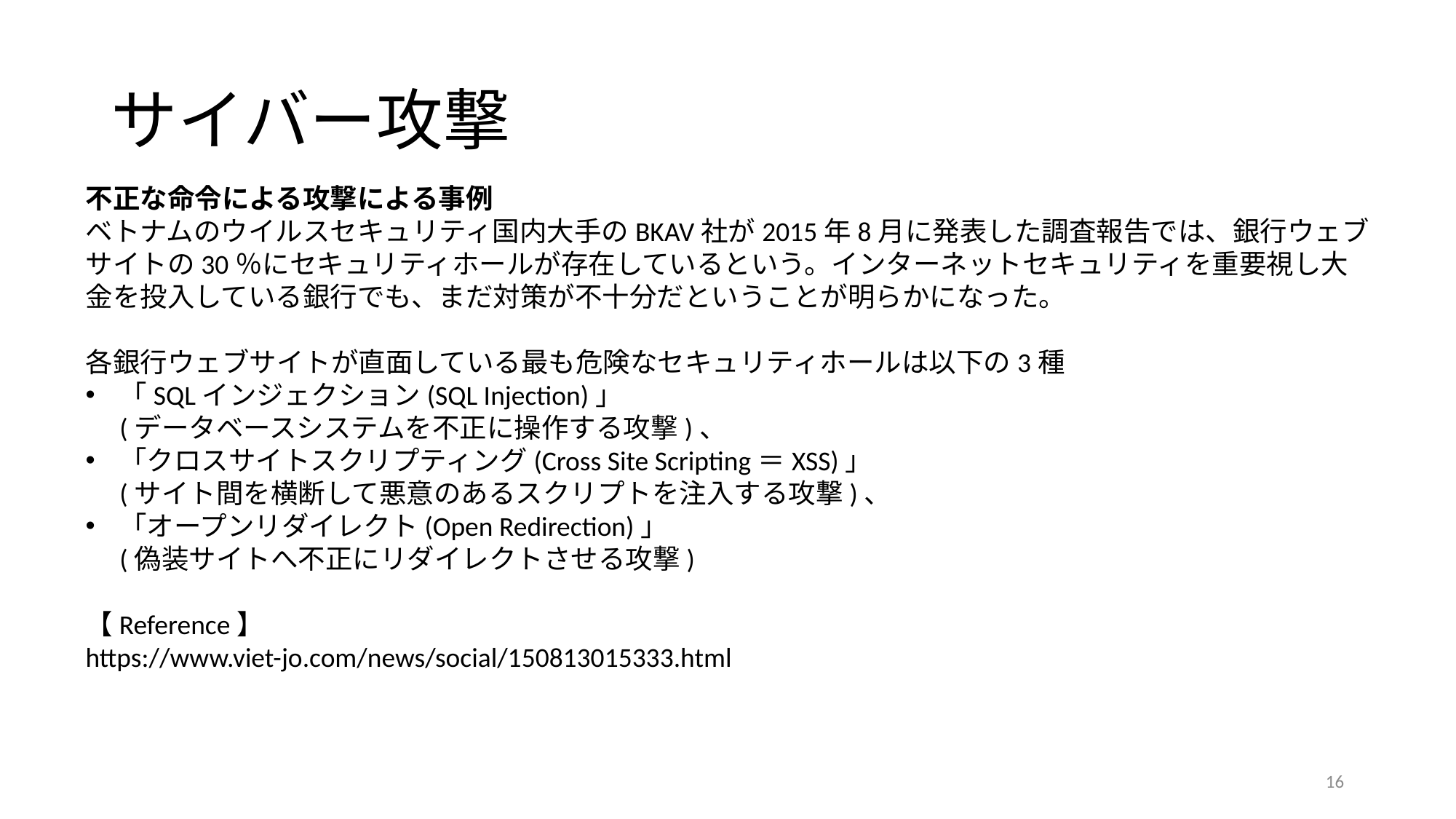

# サイバー攻撃
不正な命令による攻撃による事例
ベトナムのウイルスセキュリティ国内大手のBKAV社が2015年8月に発表した調査報告では、銀行ウェブサイトの30％にセキュリティホールが存在しているという。インターネットセキュリティを重要視し大金を投入している銀行でも、まだ対策が不十分だということが明らかになった。

各銀行ウェブサイトが直面している最も危険なセキュリティホールは以下の3種
「SQLインジェクション(SQL Injection)」
(データベースシステムを不正に操作する攻撃)、
「クロスサイトスクリプティング(Cross Site Scripting＝XSS)」
(サイト間を横断して悪意のあるスクリプトを注入する攻撃)、
「オープンリダイレクト(Open Redirection)」
(偽装サイトへ不正にリダイレクトさせる攻撃)

【Reference】
https://www.viet-jo.com/news/social/150813015333.html

16